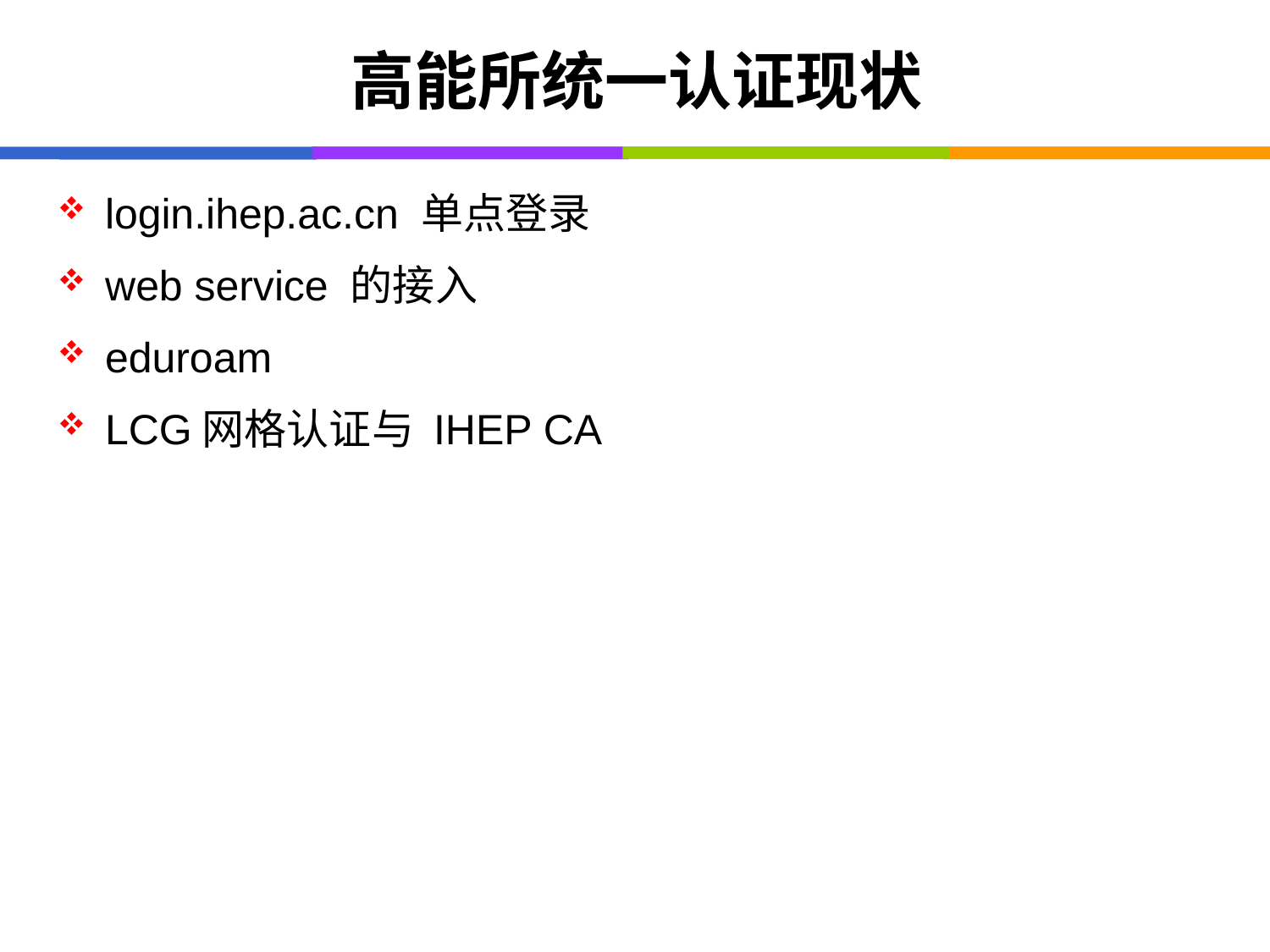

# 高能所统一认证现状
login.ihep.ac.cn 单点登录
web service 的接入
eduroam
LCG网格认证与 IHEP CA